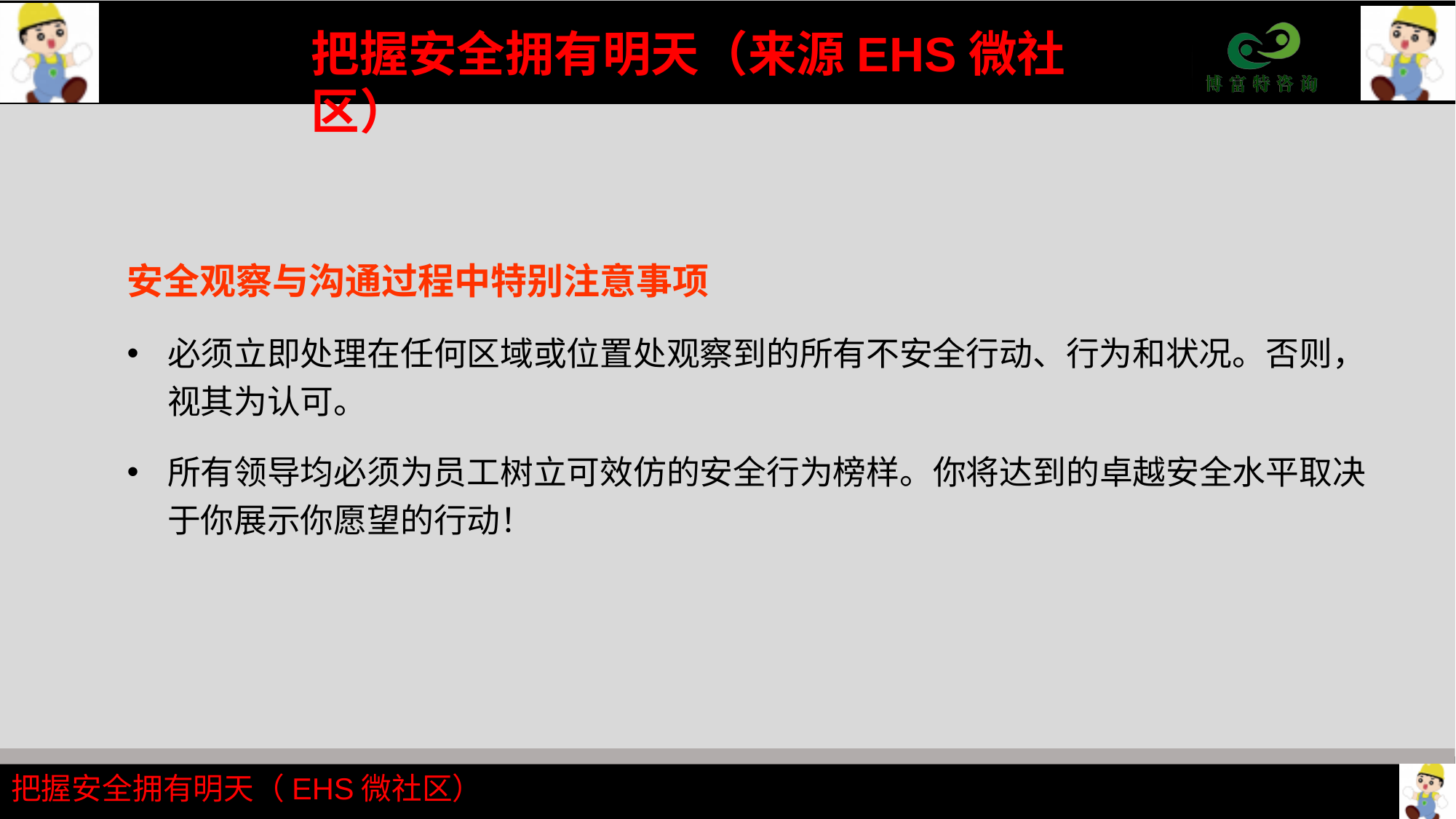

安全观察与沟通过程中特别注意事项
必须立即处理在任何区域或位置处观察到的所有不安全行动、行为和状况。否则，视其为认可。
所有领导均必须为员工树立可效仿的安全行为榜样。你将达到的卓越安全水平取决于你展示你愿望的行动！